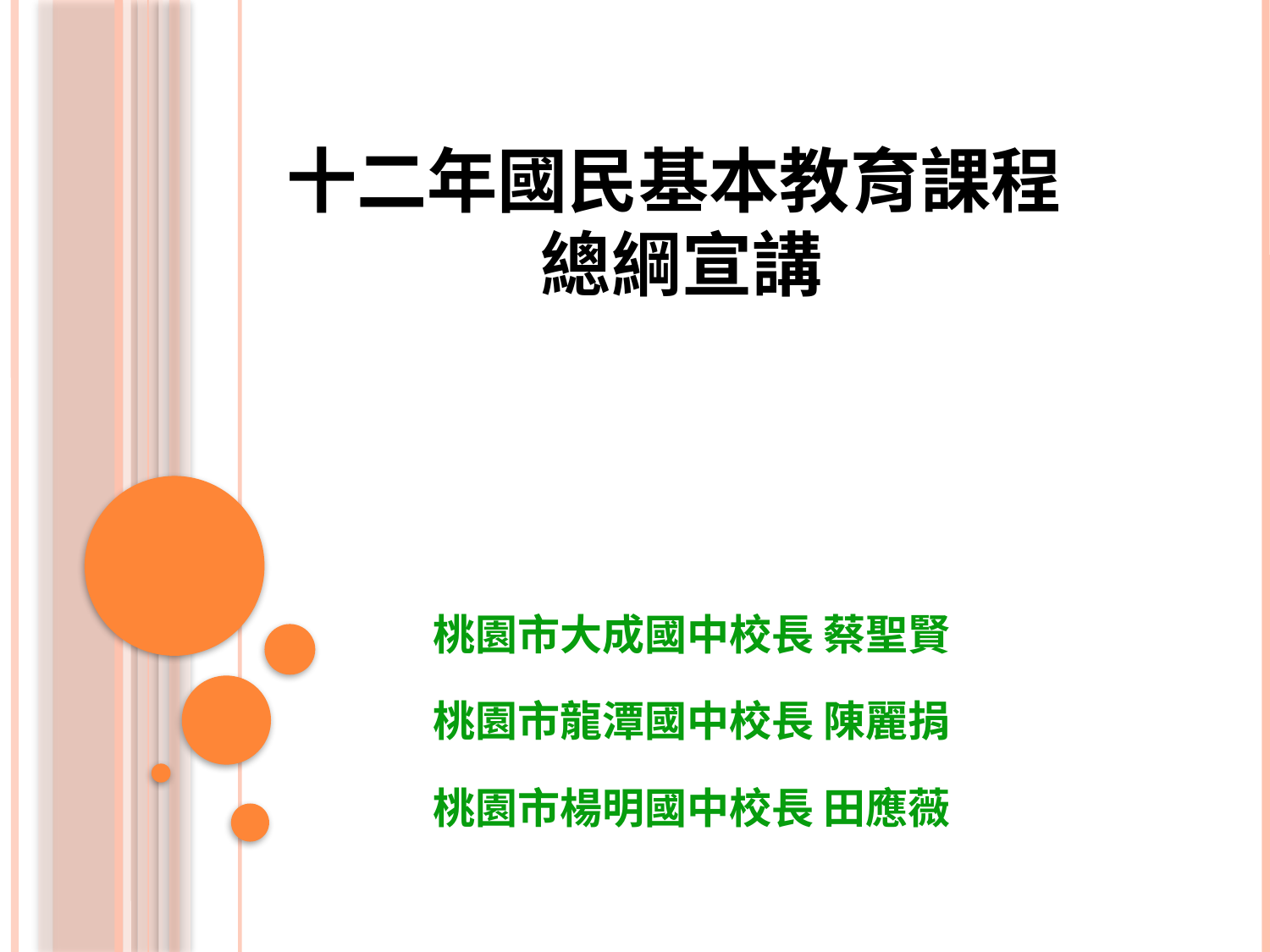

# 十二年國民基本教育課程 總綱宣講
桃園市大成國中校長 蔡聖賢
桃園市龍潭國中校長 陳麗捐
桃園市楊明國中校長 田應薇